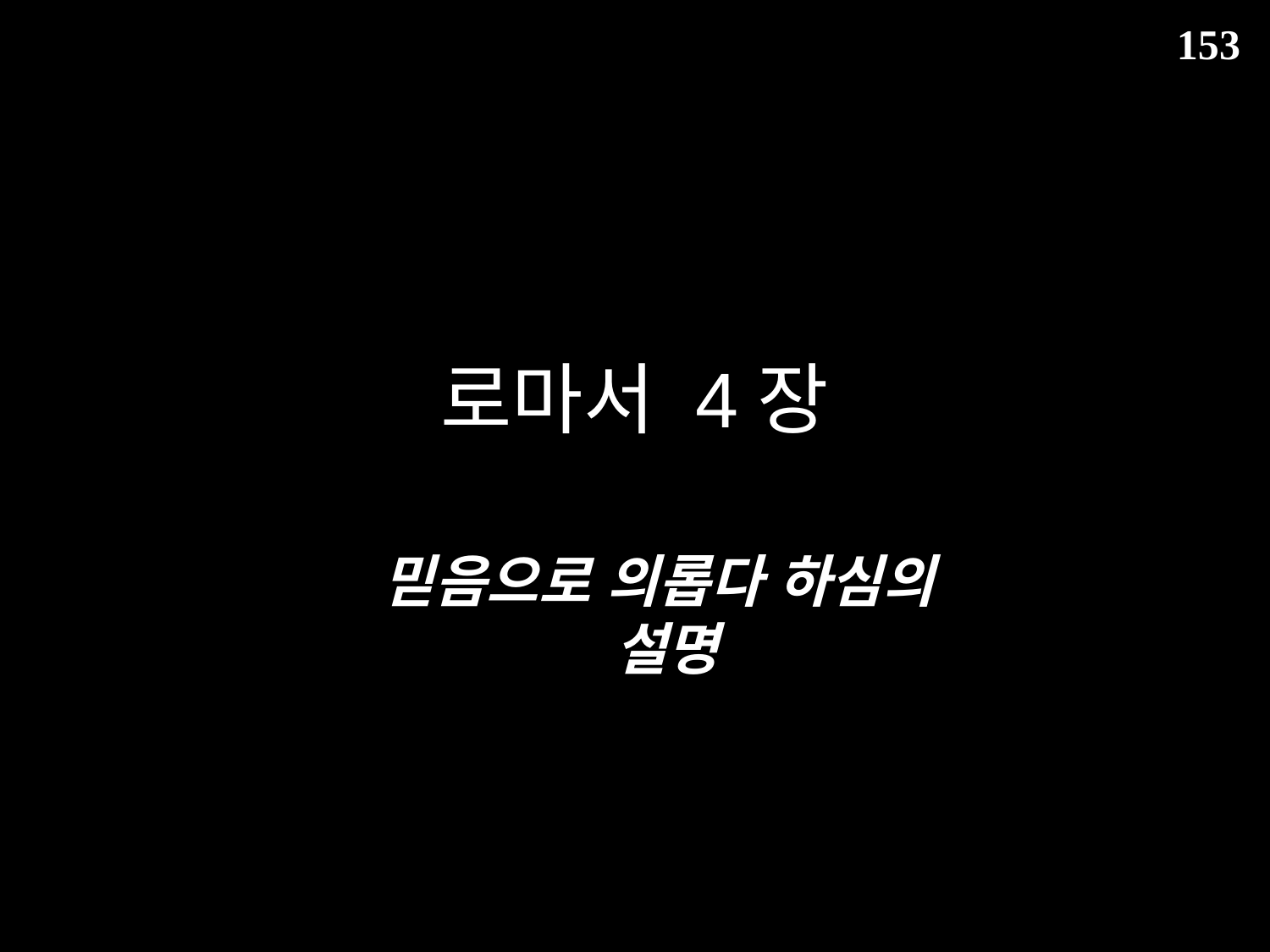

153
# 로마서 4장
믿음으로 의롭다 하심의
설명